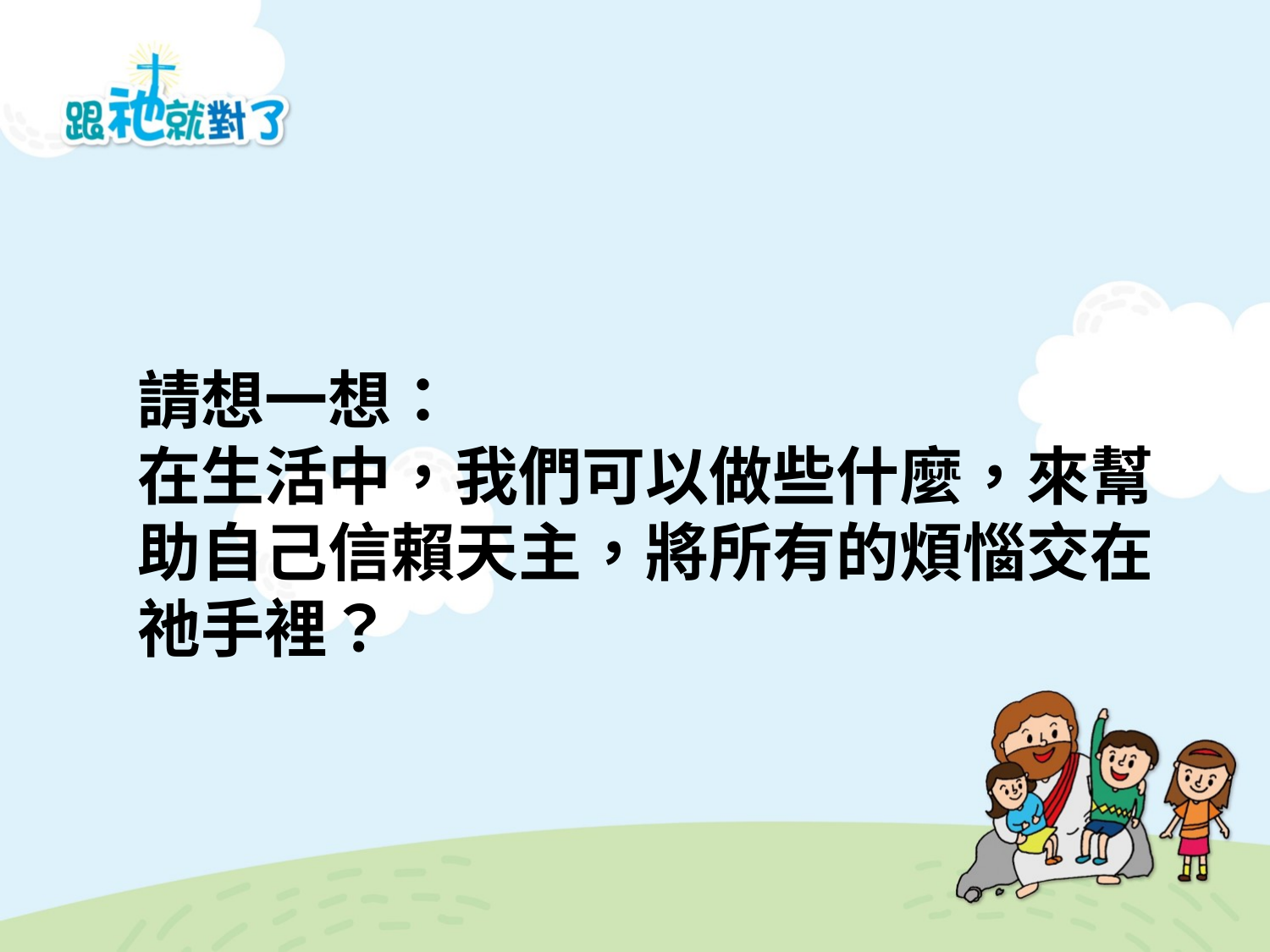

請想一想：
在生活中，我們可以做些什麼，來幫助自己信賴天主，將所有的煩惱交在祂手裡？